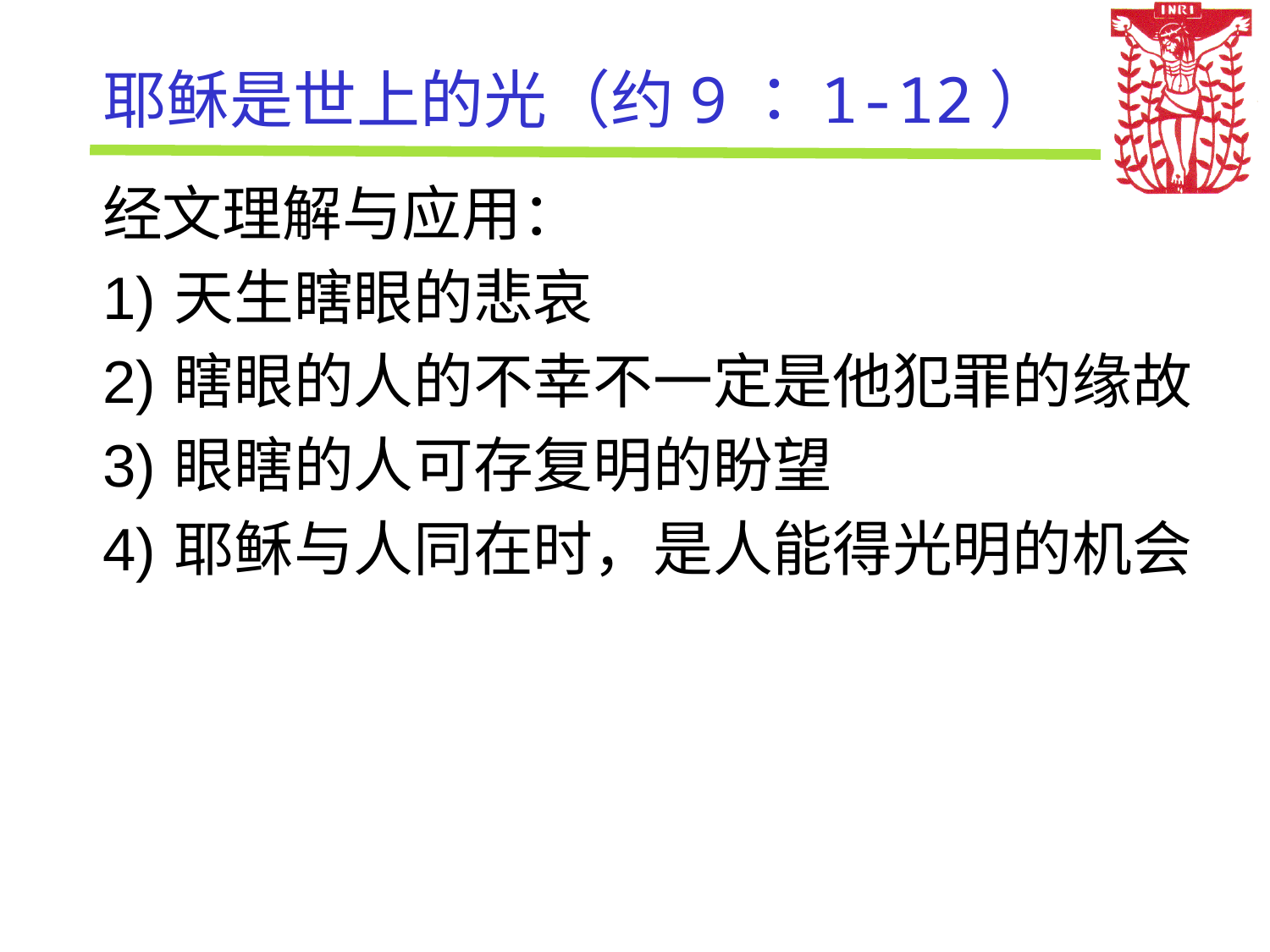

# 耶稣是世上的光（约9：1-12）
经文理解与应用：
天生瞎眼的悲哀
瞎眼的人的不幸不一定是他犯罪的缘故
眼瞎的人可存复明的盼望
耶稣与人同在时，是人能得光明的机会